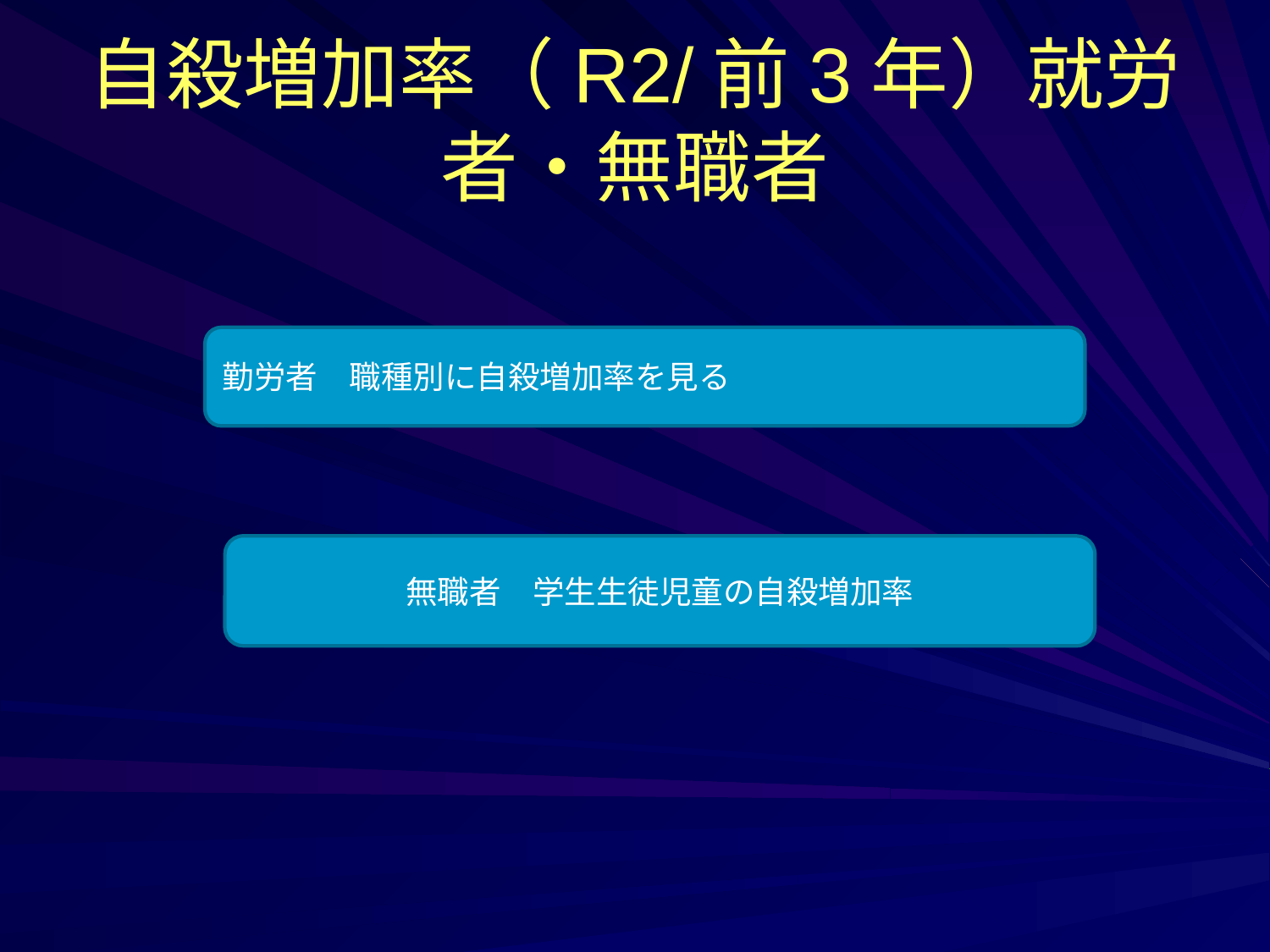

# 自殺増加率（R2/前3年）就労者・無職者

勤労者　職種別に自殺増加率を見る
無職者　学生生徒児童の自殺増加率